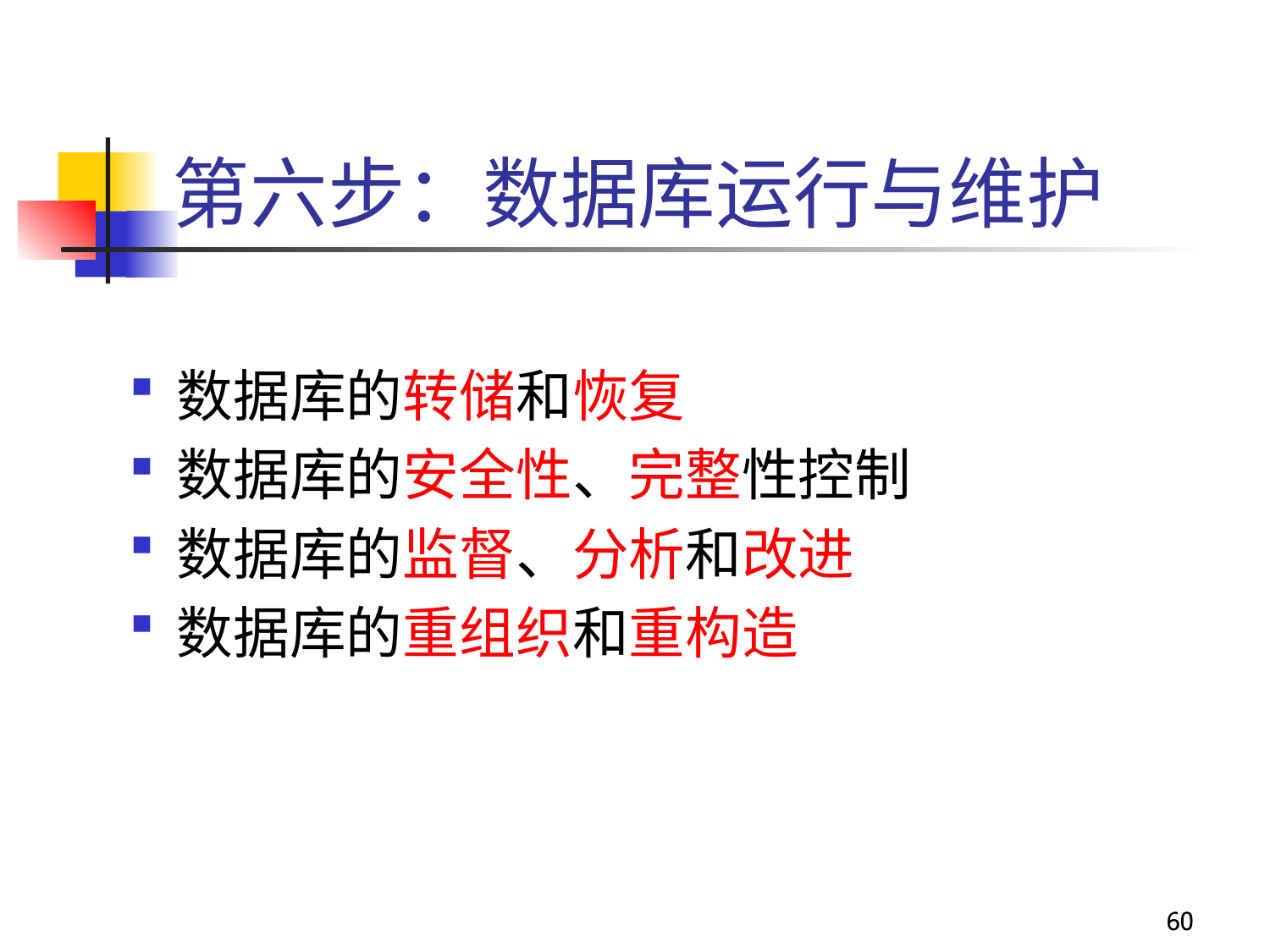

# 第六步：数据库运行与维护

数据库的转储和恢复
数据库的安全性、完整性控制
数据库的监督、分析和改进
数据库的重组织和重构造

60